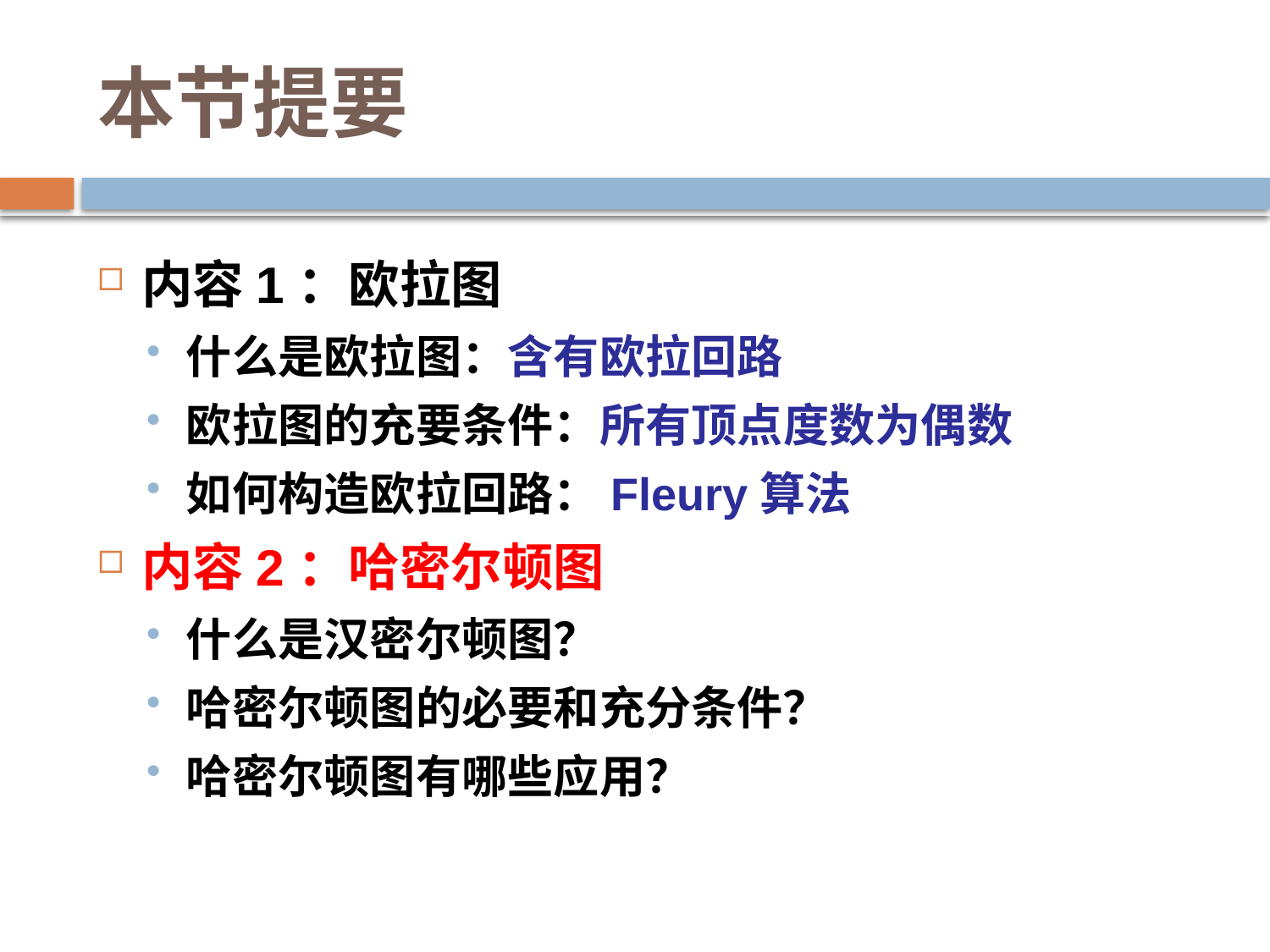

# 本节提要
内容1：欧拉图
什么是欧拉图：含有欧拉回路
欧拉图的充要条件：所有顶点度数为偶数
如何构造欧拉回路：Fleury算法
内容2：哈密尔顿图
什么是汉密尔顿图？
哈密尔顿图的必要和充分条件？
哈密尔顿图有哪些应用？